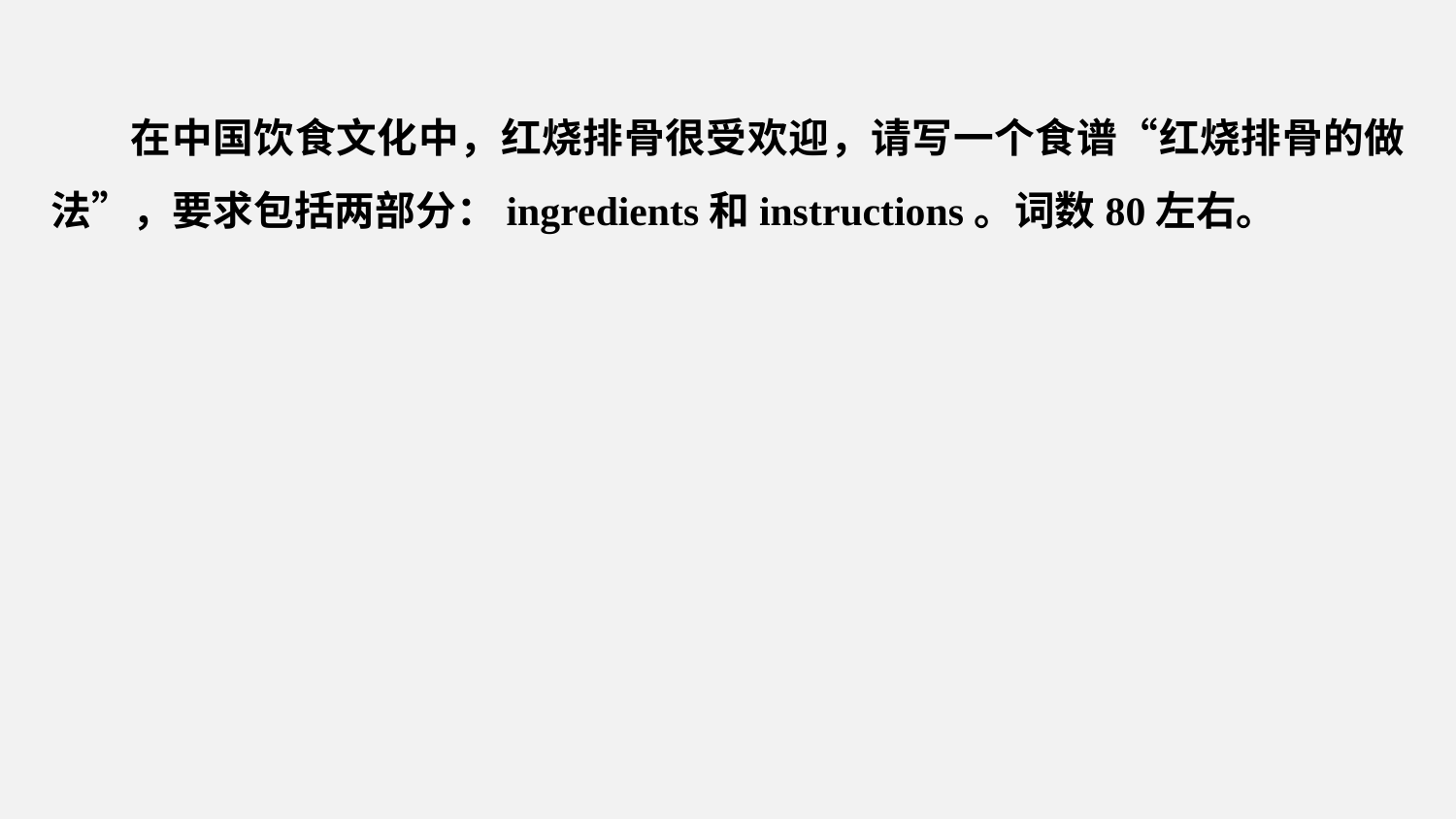

在中国饮食文化中，红烧排骨很受欢迎，请写一个食谱“红烧排骨的做法”，要求包括两部分：ingredients和instructions。词数80左右。